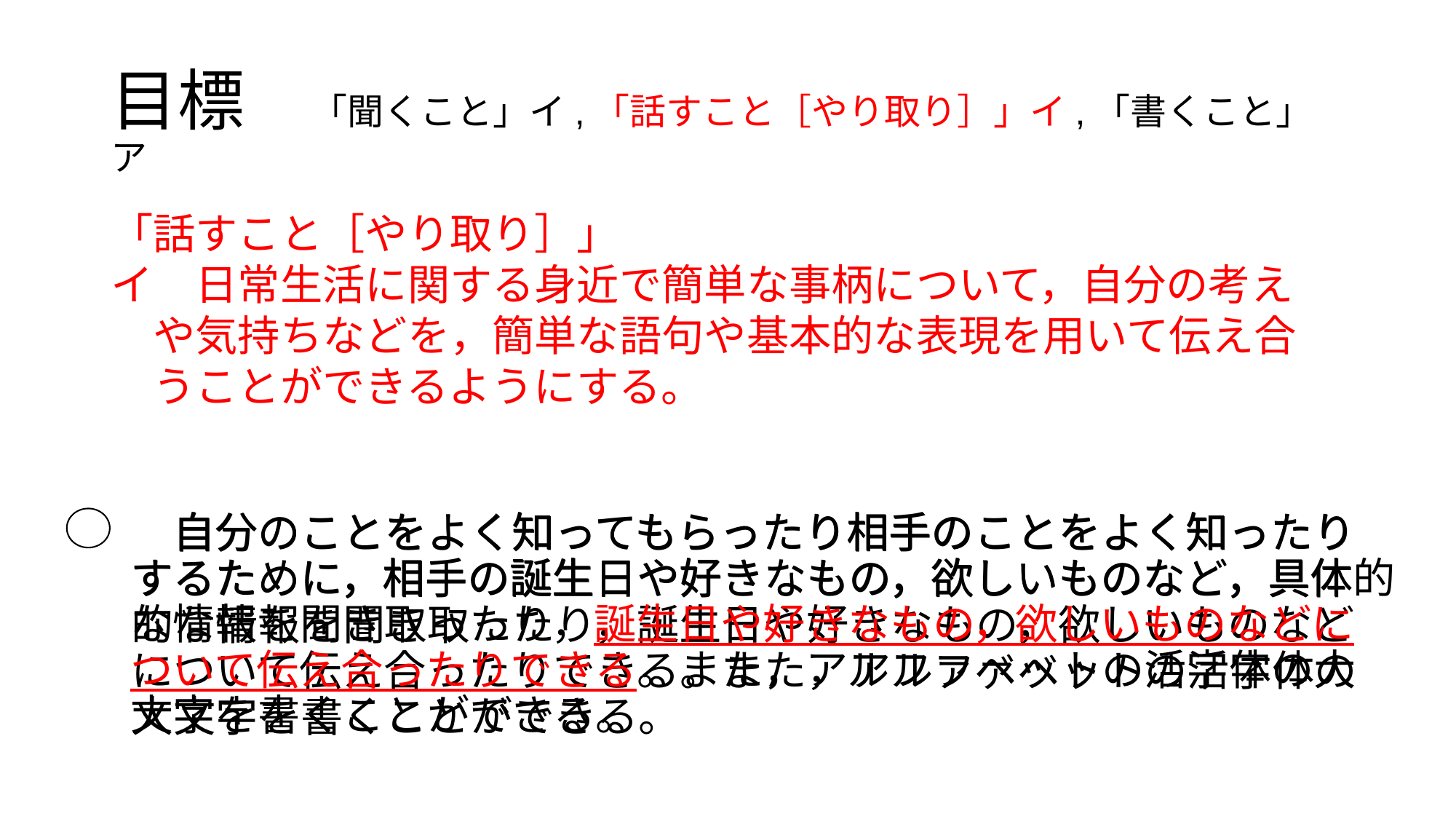

# 目標　「聞くこと」イ,「話すこと［やり取り］」イ,「書くこと」ア
「話すこと［やり取り］」
イ　日常生活に関する身近で簡単な事柄について，自分の考え
　や気持ちなどを，簡単な語句や基本的な表現を用いて伝え合
　うことができるようにする。

　自分のことをよく知ってもらったり相手のことをよく知ったりするために，相手の誕生日や好きなもの，欲しいものなど，具体的な情報を聞き取ったり，誕生日や好きなもの，欲しいものなどについて伝え合ったりできる。また，アルファベットの活字体の大文字を書くことができる。
　自分のことをよく知ってもらったり相手のことをよく知ったりするために，相手の誕生日や好きなもの，欲しいものなど，具体的な情報を聞き取ったり，誕生日や好きなもの，欲しいものなどについて伝え合ったりできる。また，アルファベットの活字体の大文字を書くことができる。